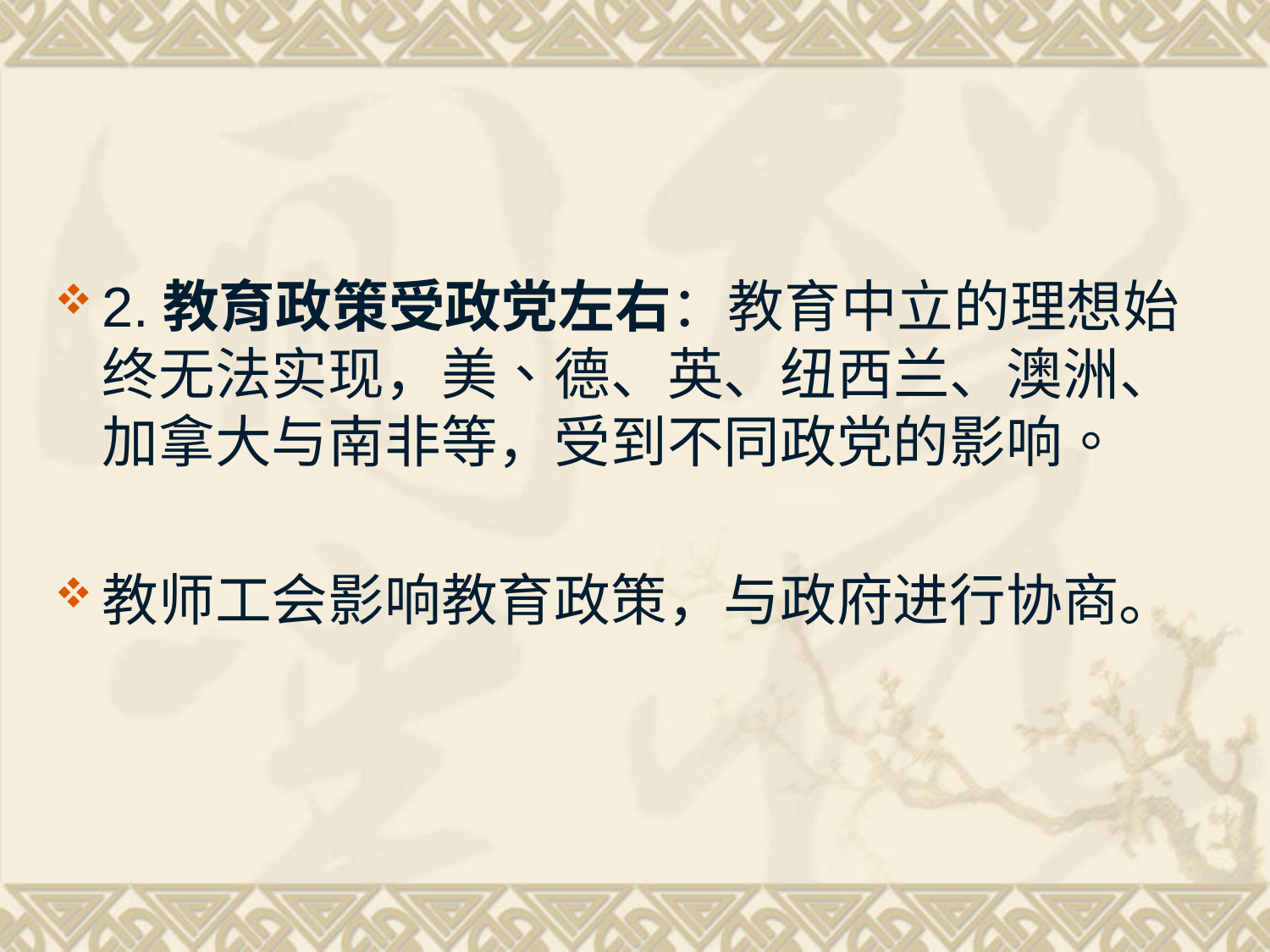

#
2.教育政策受政党左右：教育中立的理想始终无法实现，美、德、英、纽西兰、澳洲、加拿大与南非等，受到不同政党的影响。

教师工会影响教育政策，与政府进行协商。